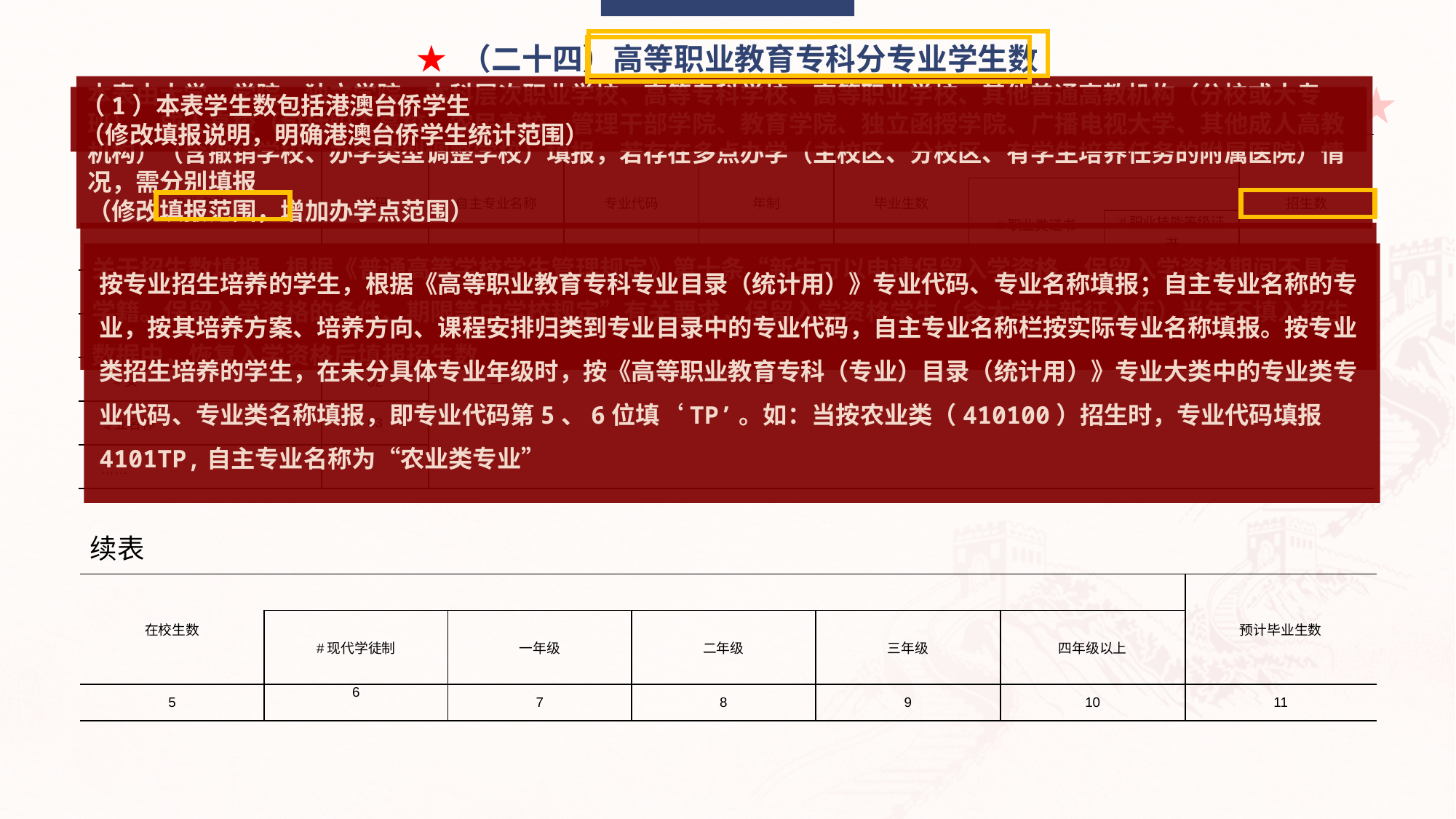

（1）本表学生数包括港澳台侨学生
（修改填报说明，明确港澳台侨学生统计范围）

★ （二十四）高等职业教育专科分专业学生数

本表由大学、学院、独立学院、本科层次职业学校、高等专科学校、高等职业学校、其他普通高教机构（分校或大专班）、成人高校（包括职工高校、农民高校、管理干部学院、教育学院、独立函授学院、广播电视大学、其他成人高教机构）（含撤销学校、办学类型调整学校）填报，若存在多点办学（主校区、分校区、有学生培养任务的附属医院）情况，需分别填报
（修改填报范围，增加办学点范围）

| 专业名称 | 代码 | 自主专业名称 | 专业代码 | 年制 | 毕业生数 |  |  | 招生数 |
| --- | --- | --- | --- | --- | --- | --- | --- | --- |
|  |  |  |  |  |  | #职业类证书 |  |  |
|  |  |  |  |  |  |  | #职业技能等级证书 |  |
| 甲 | 乙 | 丙 | 丁 | 戊 | 1 | 2 | 3 | 4 |
| 高职专科生 | 01 | — | — | — |  |  |  |  |
| #女 | 02 | — | — | — |  |  |  |  |
| 专业名称 | 03 |  |  |  |  |  |  |  |
| …… |  |  |  |  |  |  |  |  |

关于招生数填报，根据《普通高等学校学生管理规定》第十条“新生可以申请保留入学资格。保留入学资格期间不具有学籍。保留入学资格的条件、期限等由学校规定”有关要求，保留入学资格学生（含大学生新征入伍）当年不填入招生数据中，恢复入学资格后填报招生数

按专业招生培养的学生，根据《高等职业教育专科专业目录（统计用）》专业代码、专业名称填报；自主专业名称的专业，按其培养方案、培养方向、课程安排归类到专业目录中的专业代码，自主专业名称栏按实际专业名称填报。按专业类招生培养的学生，在未分具体专业年级时，按《高等职业教育专科（专业）目录（统计用）》专业大类中的专业类专业代码、专业类名称填报，即专业代码第5、6位填‘TP’。如：当按农业类（410100）招生时，专业代码填报4101TP,自主专业名称为“农业类专业”
续表
| 在校生数 |  |  |  |  |  | 预计毕业生数 |
| --- | --- | --- | --- | --- | --- | --- |
|  | #现代学徒制 | 一年级 | 二年级 | 三年级 | 四年级以上 |  |
| 5 | 6 | 7 | 8 | 9 | 10 | 11 |